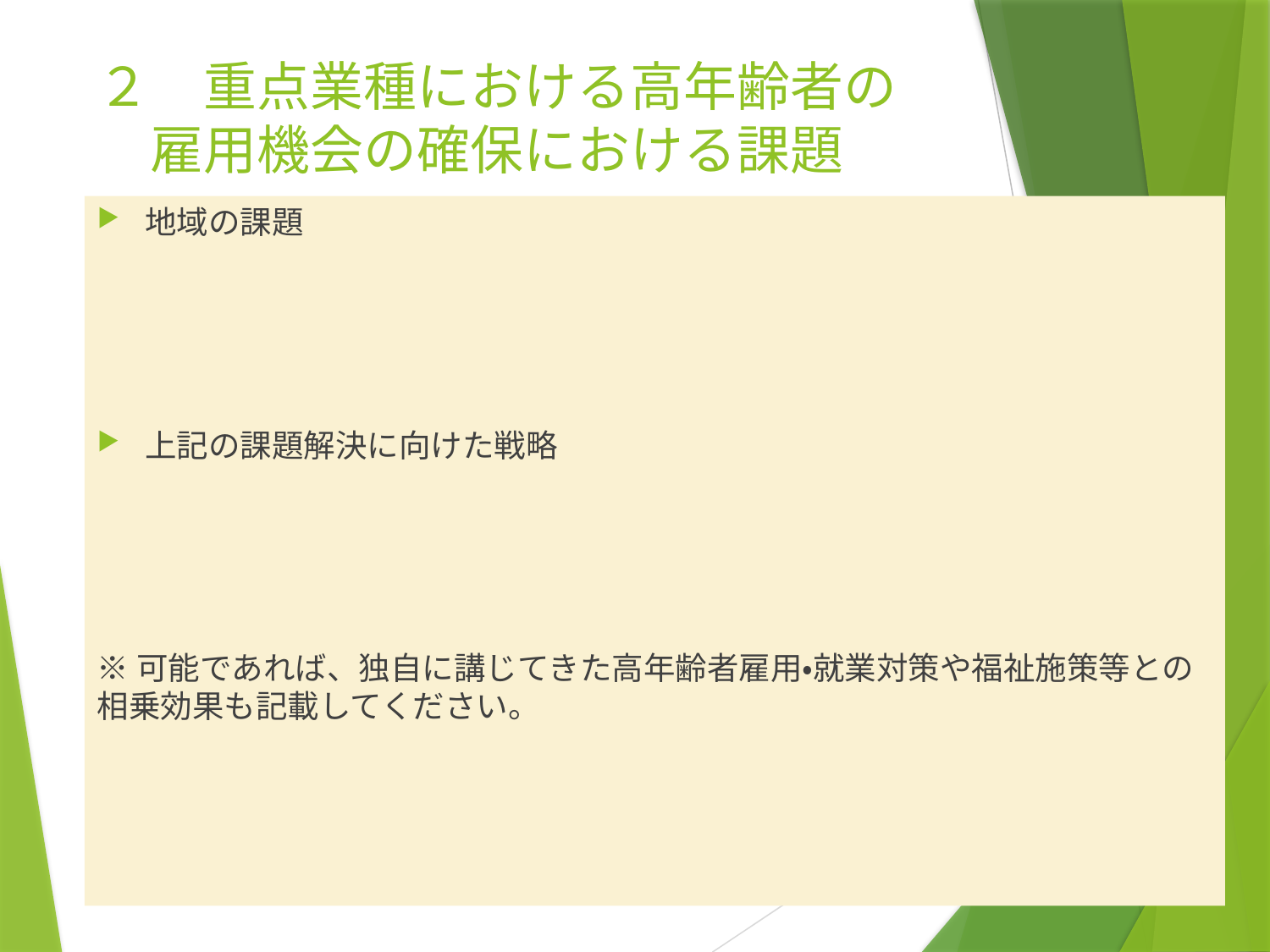

# ２　重点業種における高年齢者の 　雇用機会の確保における課題

地域の課題

上記の課題解決に向けた戦略

※可能であれば、独自に講じてきた高年齢者雇用・就業対策や福祉施策等との相乗効果も記載してください。